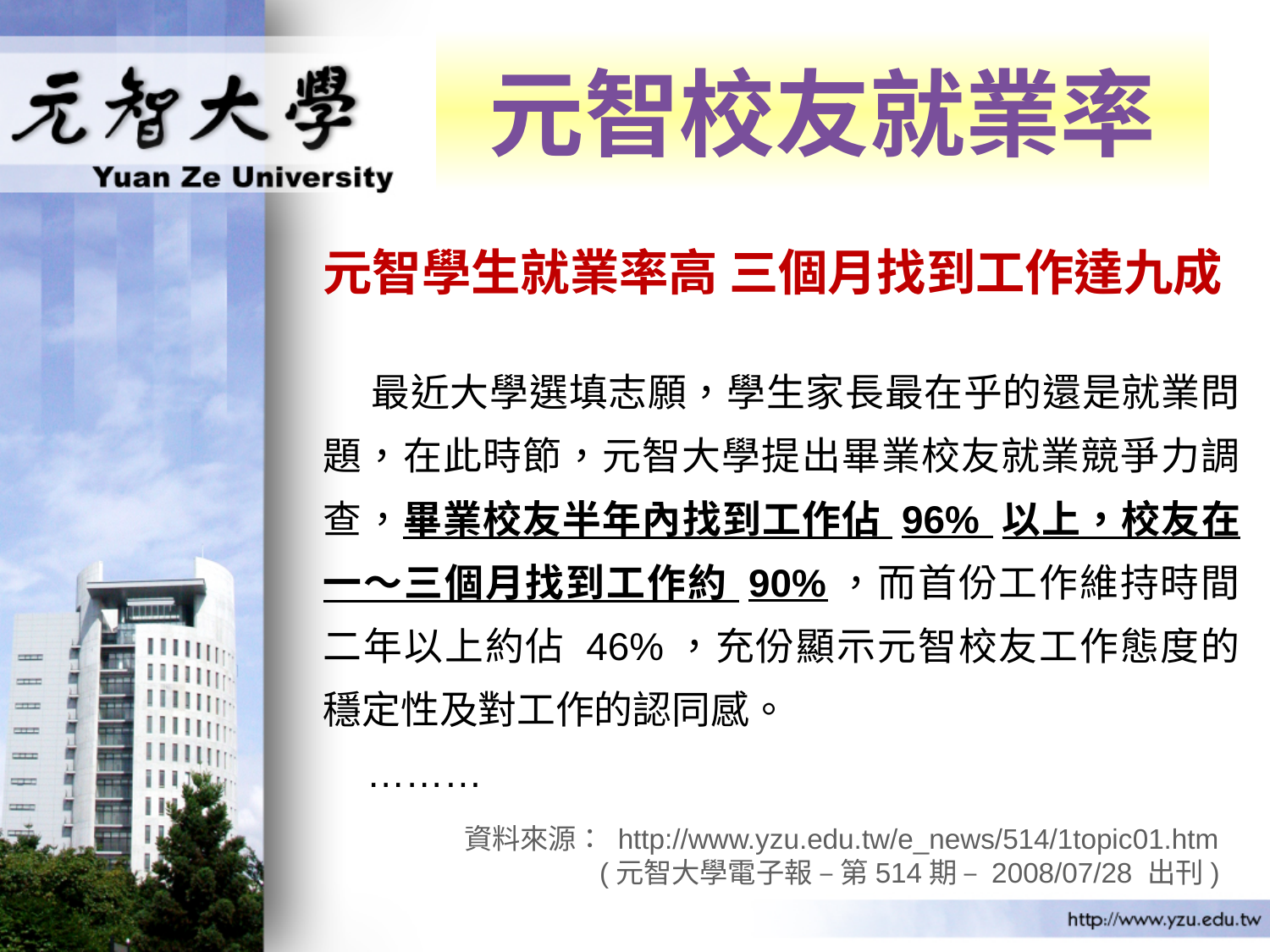

# 元智校友就業率
元智學生就業率高 三個月找到工作達九成

    最近大學選填志願，學生家長最在乎的還是就業問題，在此時節，元智大學提出畢業校友就業競爭力調查，畢業校友半年內找到工作佔 96% 以上，校友在一～三個月找到工作約 90%，而首份工作維持時間二年以上約佔 46%，充份顯示元智校友工作態度的穩定性及對工作的認同感。
    ………
資料來源： http://www.yzu.edu.tw/e_news/514/1topic01.htm
(元智大學電子報 – 第514期 – 2008/07/28 出刊)